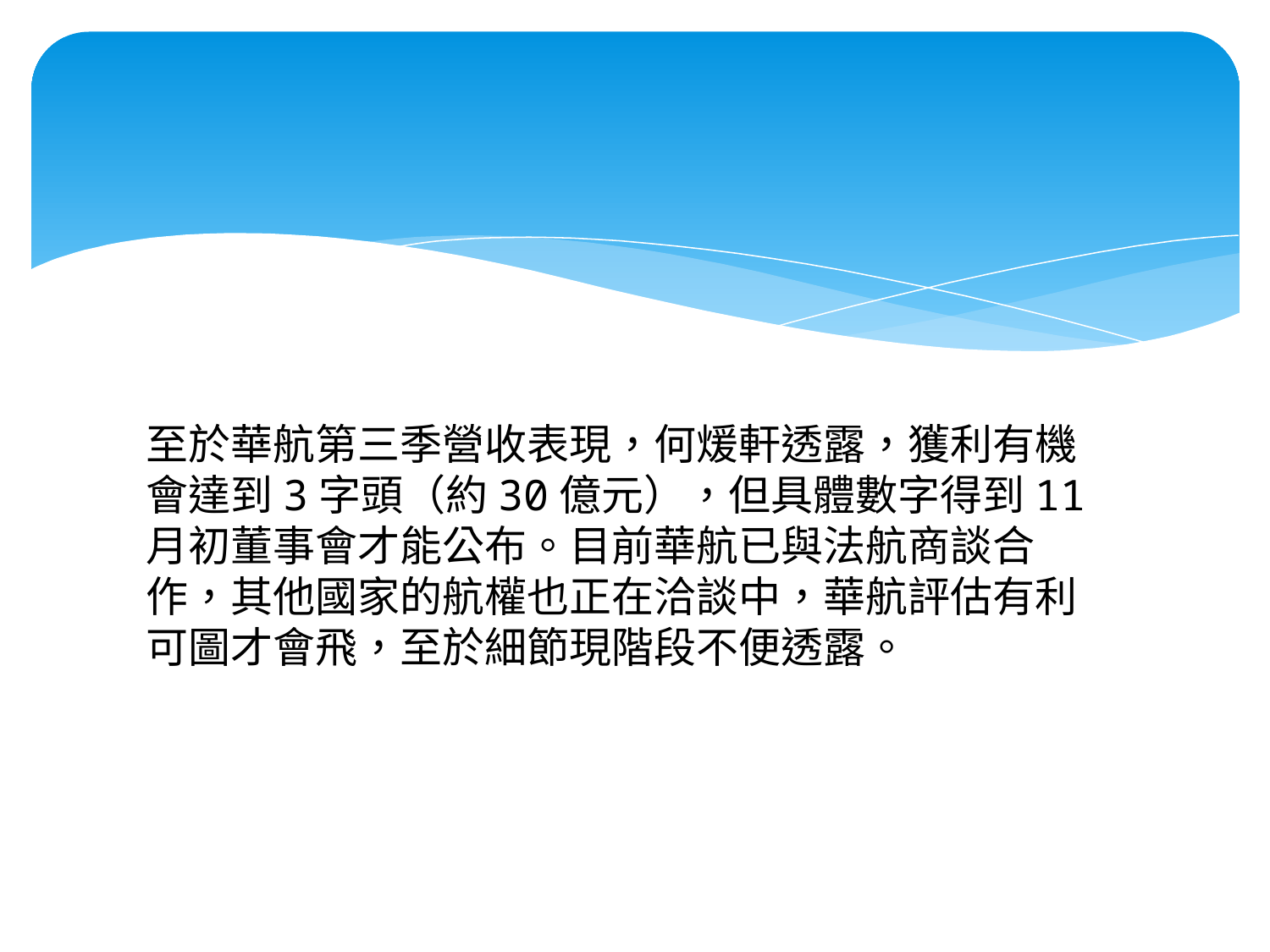

至於華航第三季營收表現，何煖軒透露，獲利有機會達到3字頭（約30億元），但具體數字得到11月初董事會才能公布。目前華航已與法航商談合作，其他國家的航權也正在洽談中，華航評估有利可圖才會飛，至於細節現階段不便透露。